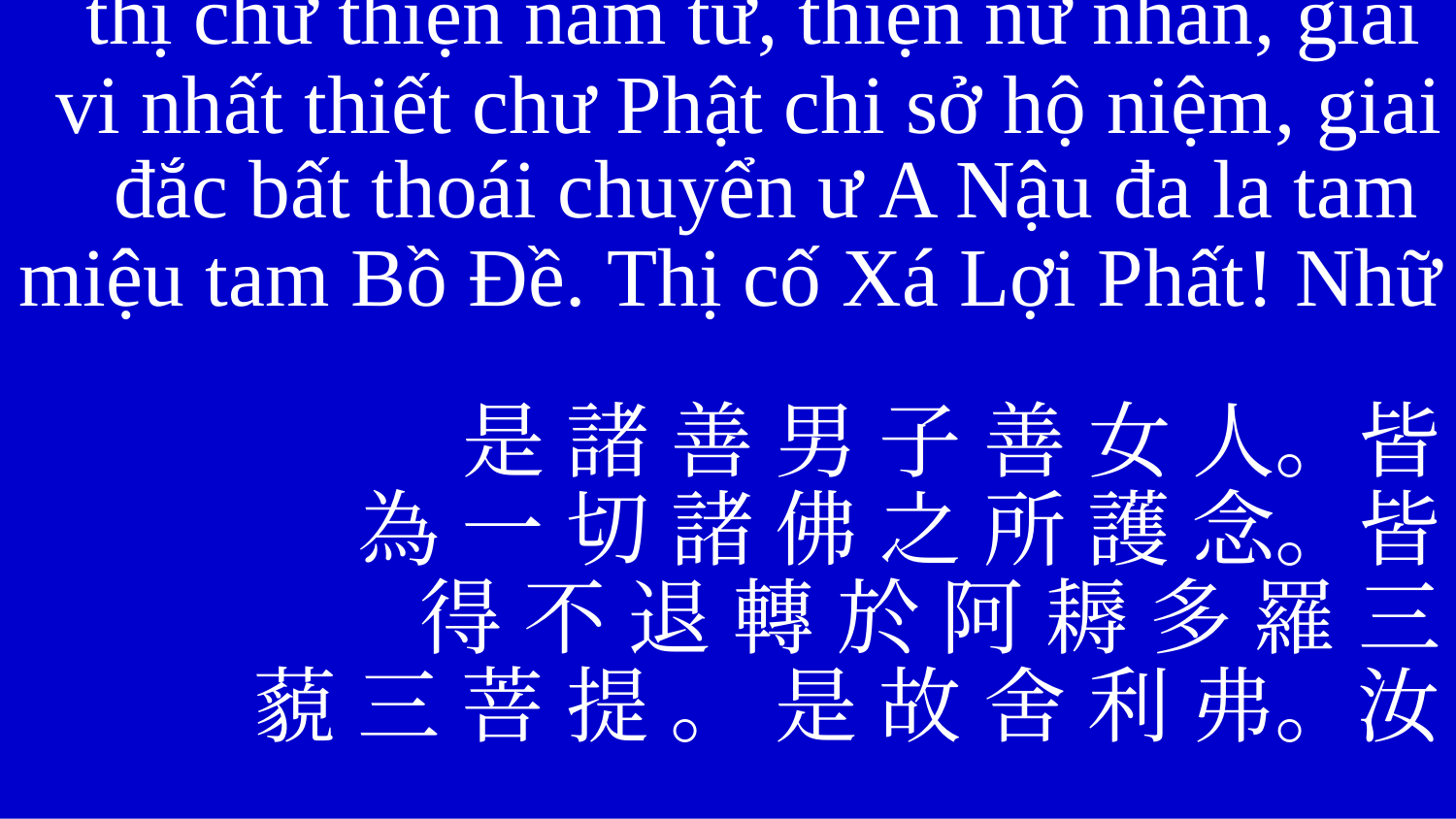

thị chư thiện nam tử, thiện nữ nhân, giai
vi nhất thiết chư Phật chi sở hộ niệm, giai đắc bất thoái chuyển ư A Nậu đa la tam
miệu tam Bồ Đề. Thị cố Xá Lợi Phất! Nhữ

是 諸 善 男 子 善 女 人。皆
為 一 切 諸 佛 之 所 護 念。皆
得 不 退 轉 於 阿 耨 多 羅 三
藐 三 菩 提 。 是 故 舍 利 弗。汝